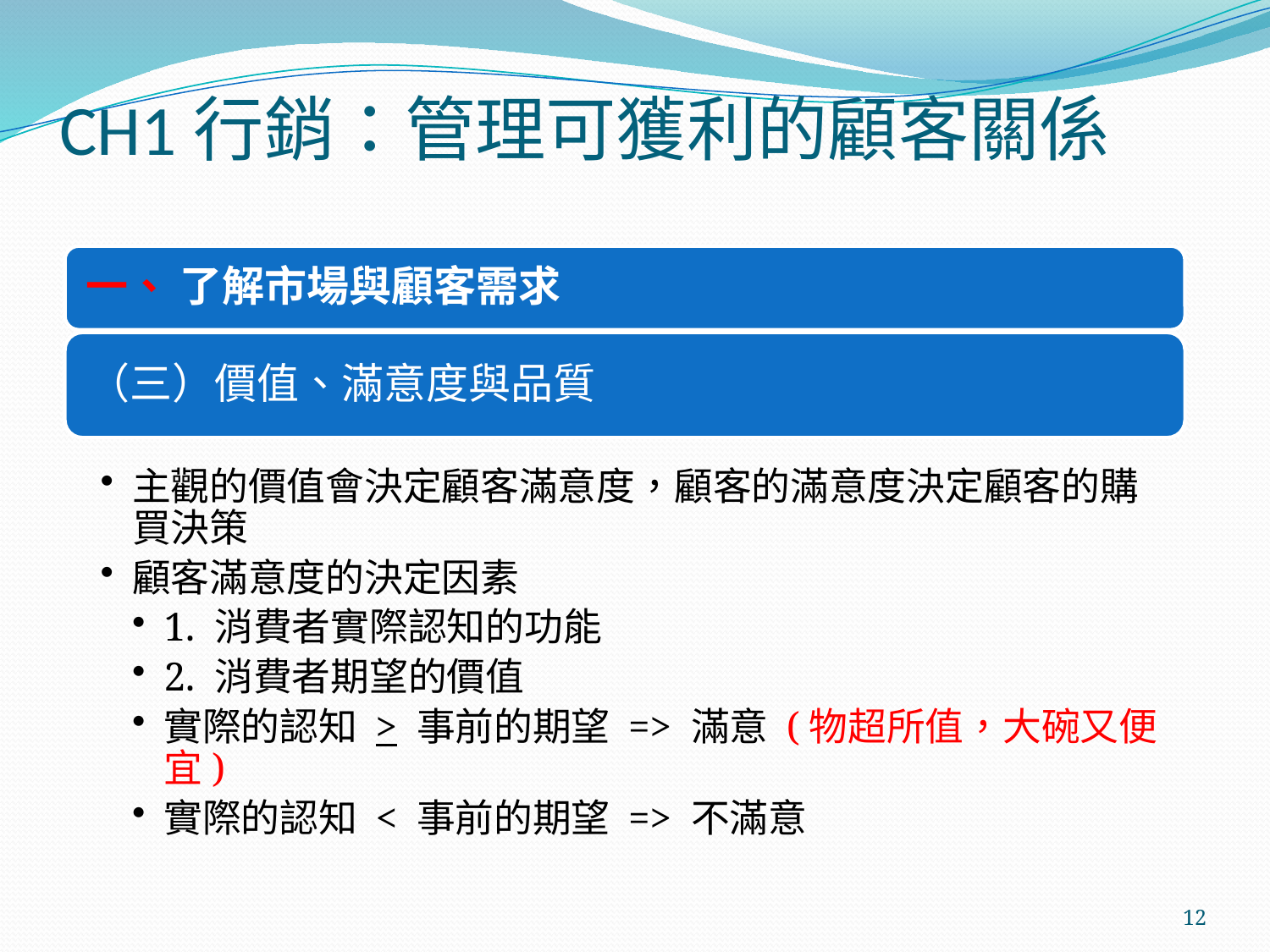

# CH1行銷：管理可獲利的顧客關係
一、 了解市場與顧客需求
（三）價值、滿意度與品質
主觀的價值會決定顧客滿意度，顧客的滿意度決定顧客的購買決策
顧客滿意度的決定因素
1. 消費者實際認知的功能
2. 消費者期望的價值
實際的認知 > 事前的期望 => 滿意 (物超所值，大碗又便宜)
實際的認知 < 事前的期望 => 不滿意
12